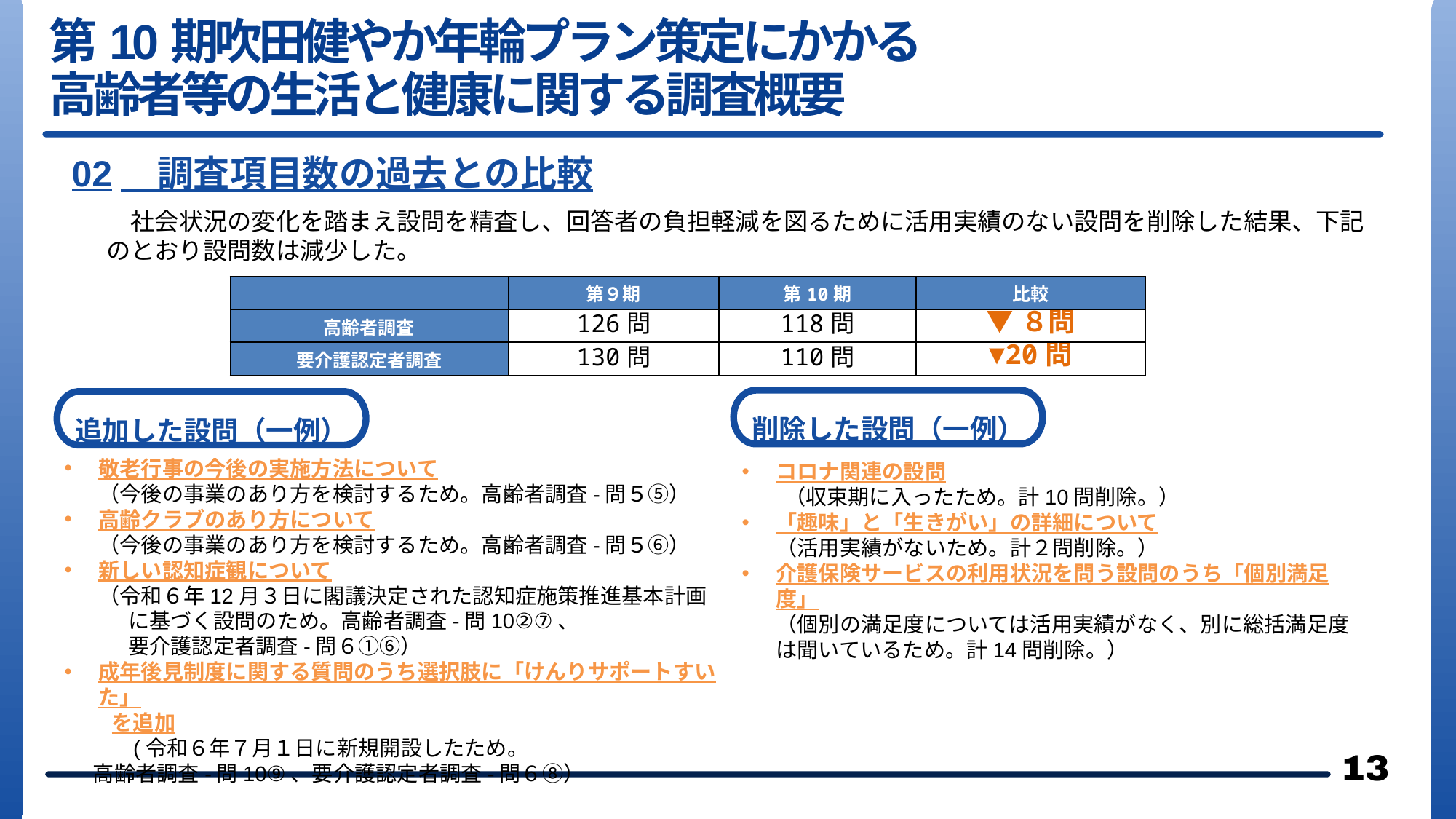

第10期吹田健やか年輪プラン策定にかかる
高齢者等の生活と健康に関する調査概要

02　調査項目数の過去との比較
　社会状況の変化を踏まえ設問を精査し、回答者の負担軽減を図るために活用実績のない設問を削除した結果、下記のとおり設問数は減少した。
|  | 第９期 | 第10期 | 比較 |
| --- | --- | --- | --- |
| 高齢者調査 | 126問 | 118問 | ▼８問 |
| 要介護認定者調査 | 130問 | 110問 | ▼20問 |
削除した設問（一例）
追加した設問（一例）

敬老行事の今後の実施方法について
（今後の事業のあり方を検討するため。高齢者調査-問５⑤）
高齢クラブのあり方について
（今後の事業のあり方を検討するため。高齢者調査-問５⑥）
新しい認知症観について
（令和６年12月３日に閣議決定された認知症施策推進基本計画
　　　に基づく設問のため。高齢者調査-問10②⑦、
　　　要介護認定者調査-問６①⑥）
成年後見制度に関する質問のうち選択肢に「けんりサポートすいた」
　　 を追加
　　　(令和６年７月１日に新規開設したため。
     高齢者調査-問10⑨、要介護認定者調査-問６⑧）
コロナ関連の設問
　　（収束期に入ったため。計10問削除。）
「趣味」と「生きがい」の詳細について
（活用実績がないため。計２問削除。）
介護保険サービスの利用状況を問う設問のうち「個別満足度」
（個別の満足度については活用実績がなく、別に総括満足度は聞いているため。計14問削除。）

13